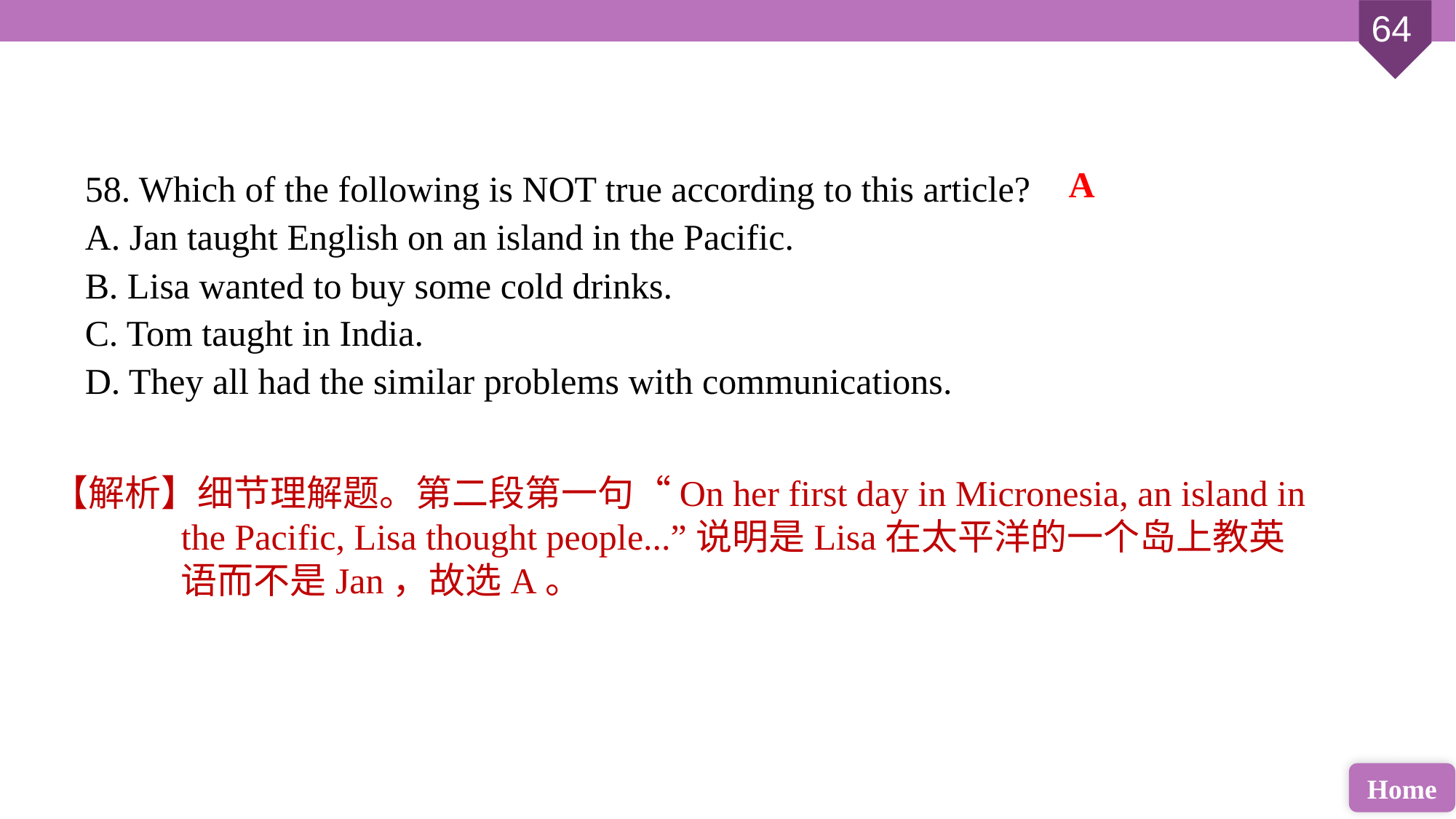

58. Which of the following is NOT true according to this article?
A. Jan taught English on an island in the Pacific.
B. Lisa wanted to buy some cold drinks.
C. Tom taught in India.
D. They all had the similar problems with communications.
A
【解析】细节理解题。第二段第一句“On her first day in Micronesia, an island in the Pacific, Lisa thought people...”说明是Lisa在太平洋的一个岛上教英语而不是Jan，故选A。